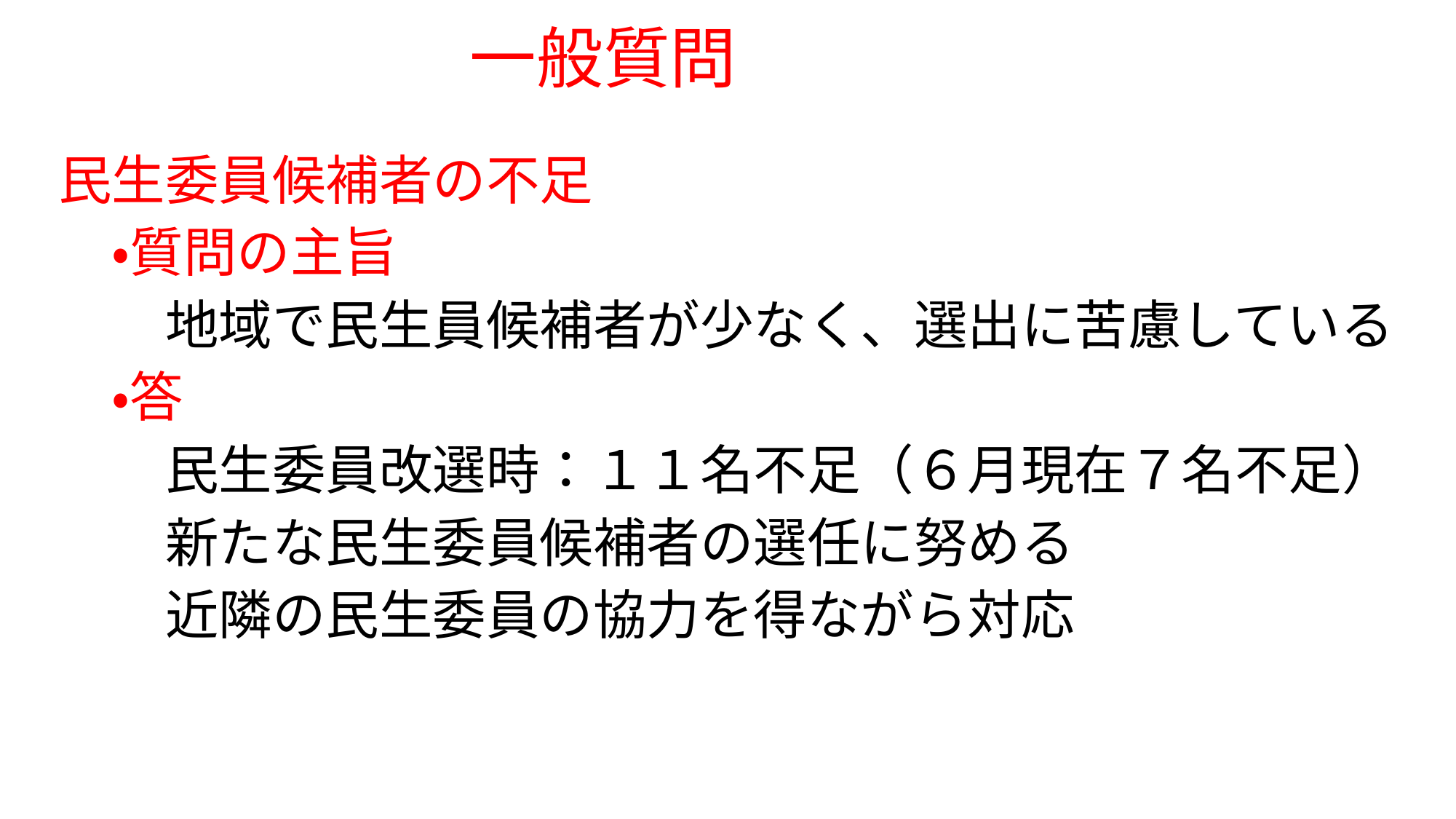

# 一般質問
民生委員候補者の不足
　・質問の主旨
　　地域で民生員候補者が少なく、選出に苦慮している
　・答
　　民生委員改選時：１１名不足（６月現在７名不足）
　　新たな民生委員候補者の選任に努める
　　近隣の民生委員の協力を得ながら対応